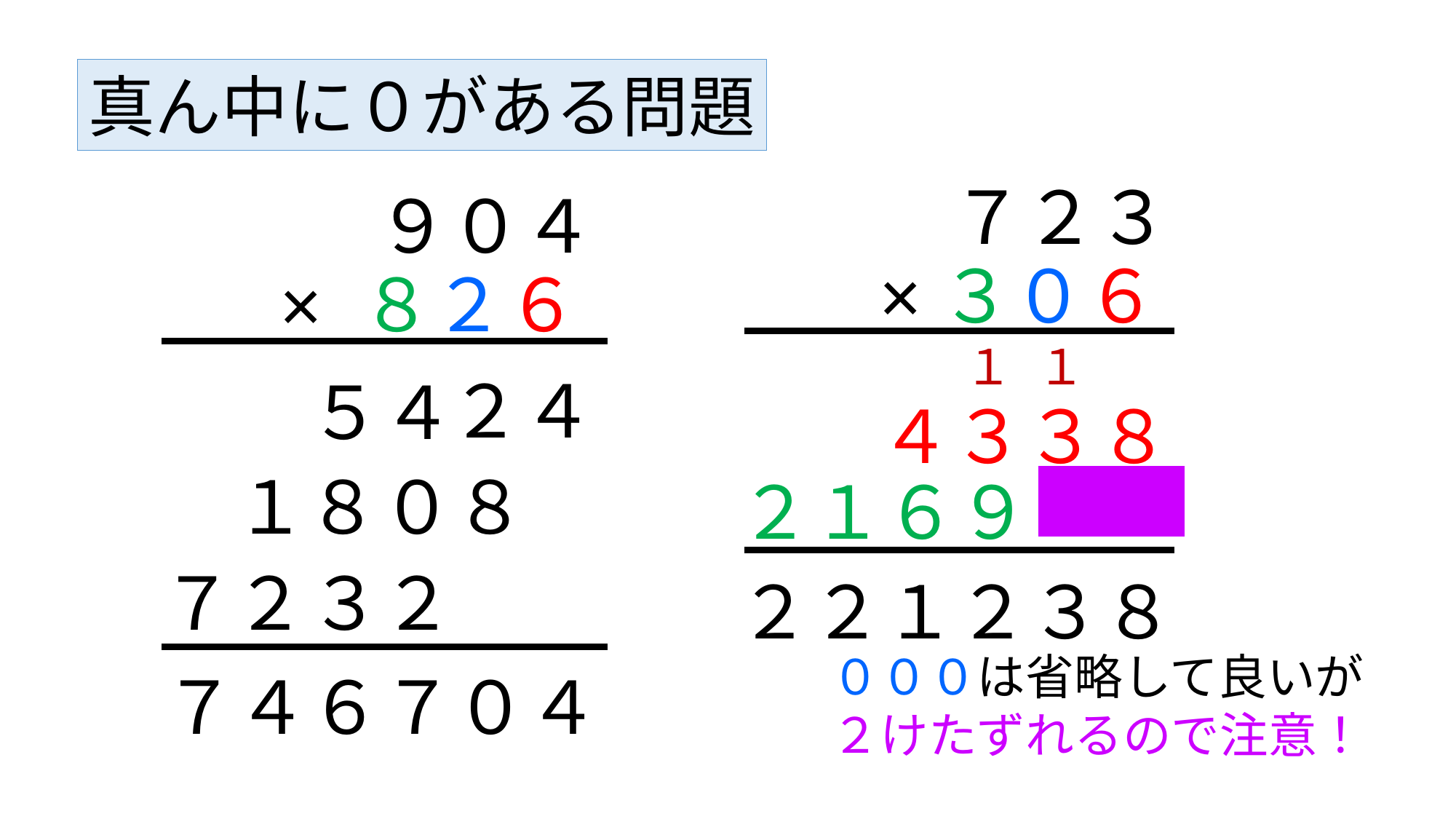

真ん中に０がある問題
７２３
９０４
×３０６
× ８２６
１
１
２４
５４
４３
８
３
１８
０８
２１
６
９

７２
３２
２２１２３８
０００は省略して良いが
２けたずれるので注意！
７４６７０４